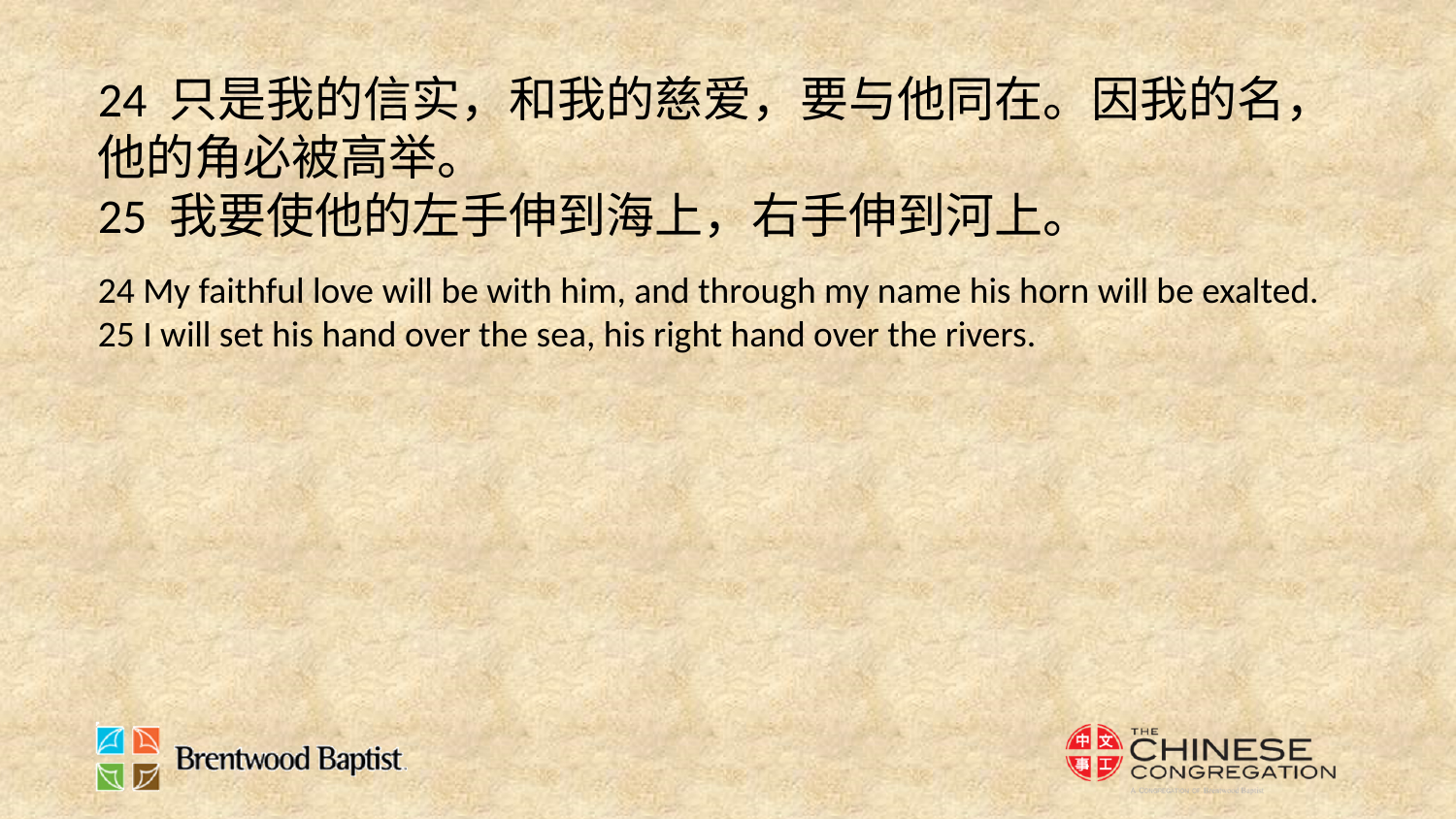

24 只是我的信实，和我的慈爱，要与他同在。因我的名，他的角必被高举。
25 我要使他的左手伸到海上，右手伸到河上。

24 My faithful love will be with him, and through my name his horn will be exalted.
25 I will set his hand over the sea, his right hand over the rivers.